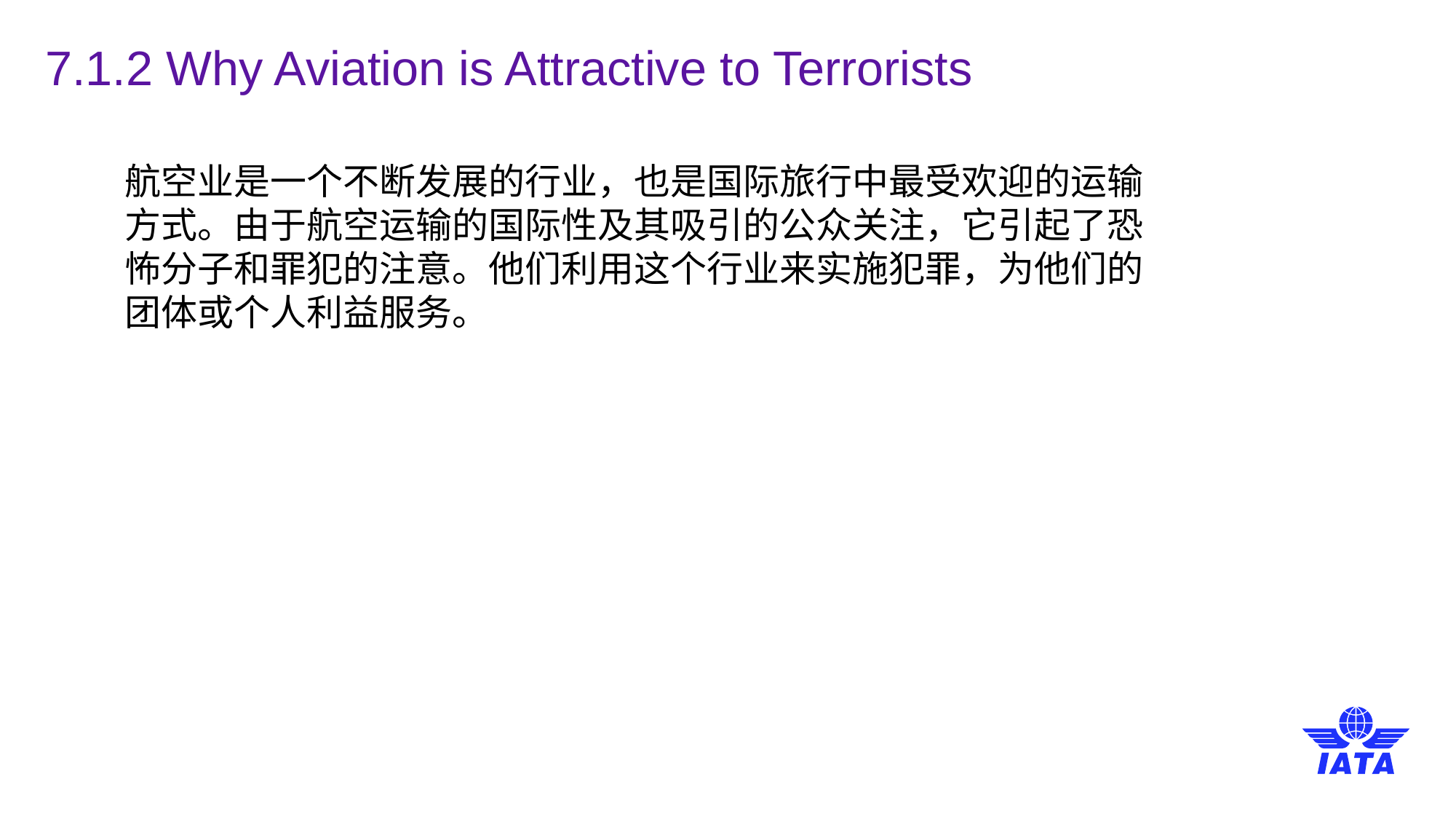

# 7.1.2 Why Aviation is Attractive to Terrorists
航空业是一个不断发展的行业，也是国际旅行中最受欢迎的运输方式。由于航空运输的国际性及其吸引的公众关注，它引起了恐怖分子和罪犯的注意。他们利用这个行业来实施犯罪，为他们的团体或个人利益服务。
7